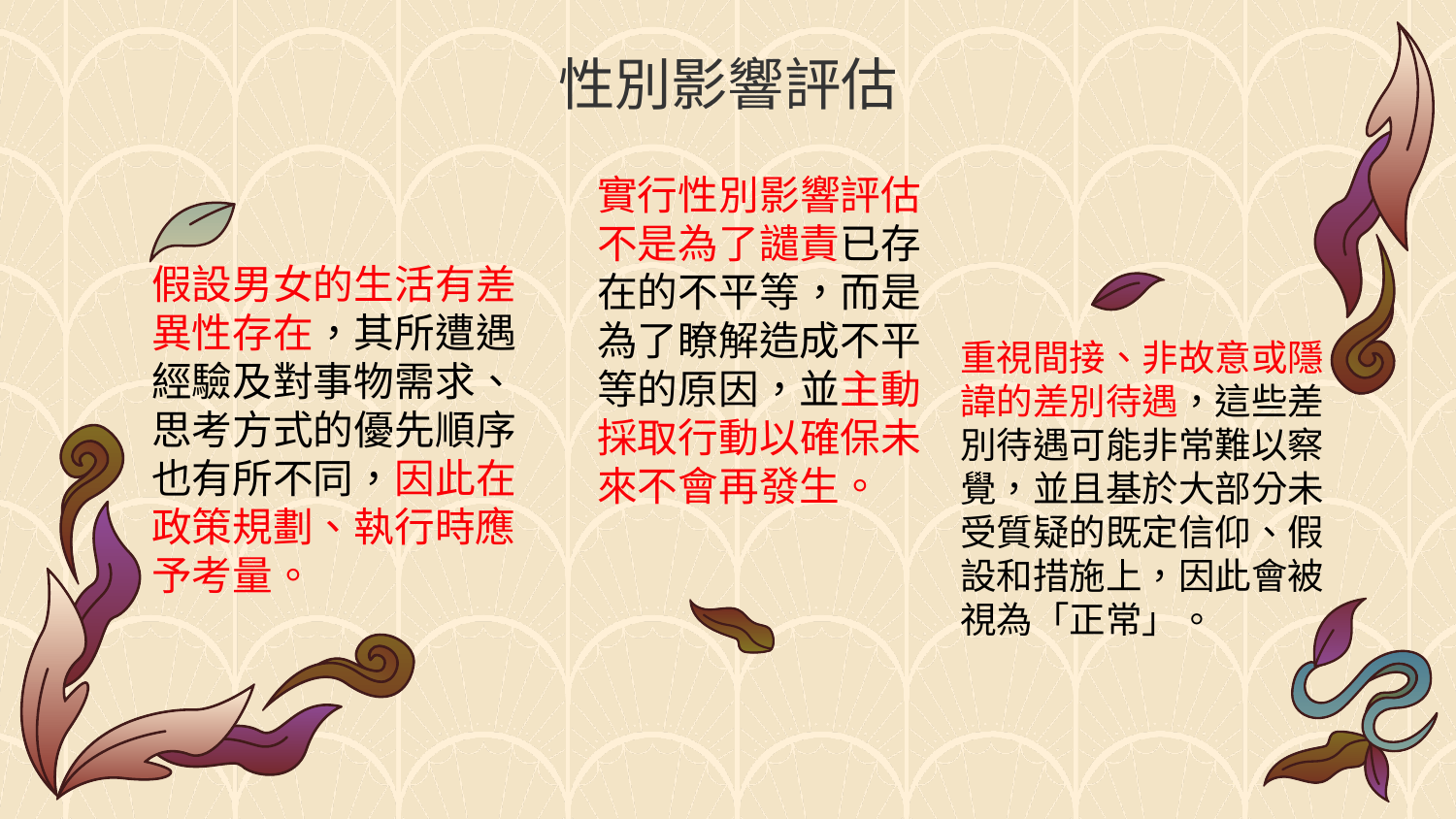

# 性別影響評估
實行性別影響評估不是為了譴責已存在的不平等，而是為了瞭解造成不平等的原因，並主動採取行動以確保未來不會再發生。

假設男女的生活有差異性存在，其所遭遇經驗及對事物需求、思考方式的優先順序也有所不同，因此在政策規劃、執行時應予考量。

重視間接、非故意或隱諱的差別待遇，這些差別待遇可能非常難以察覺，並且基於大部分未受質疑的既定信仰、假設和措施上，因此會被視為「正常」。